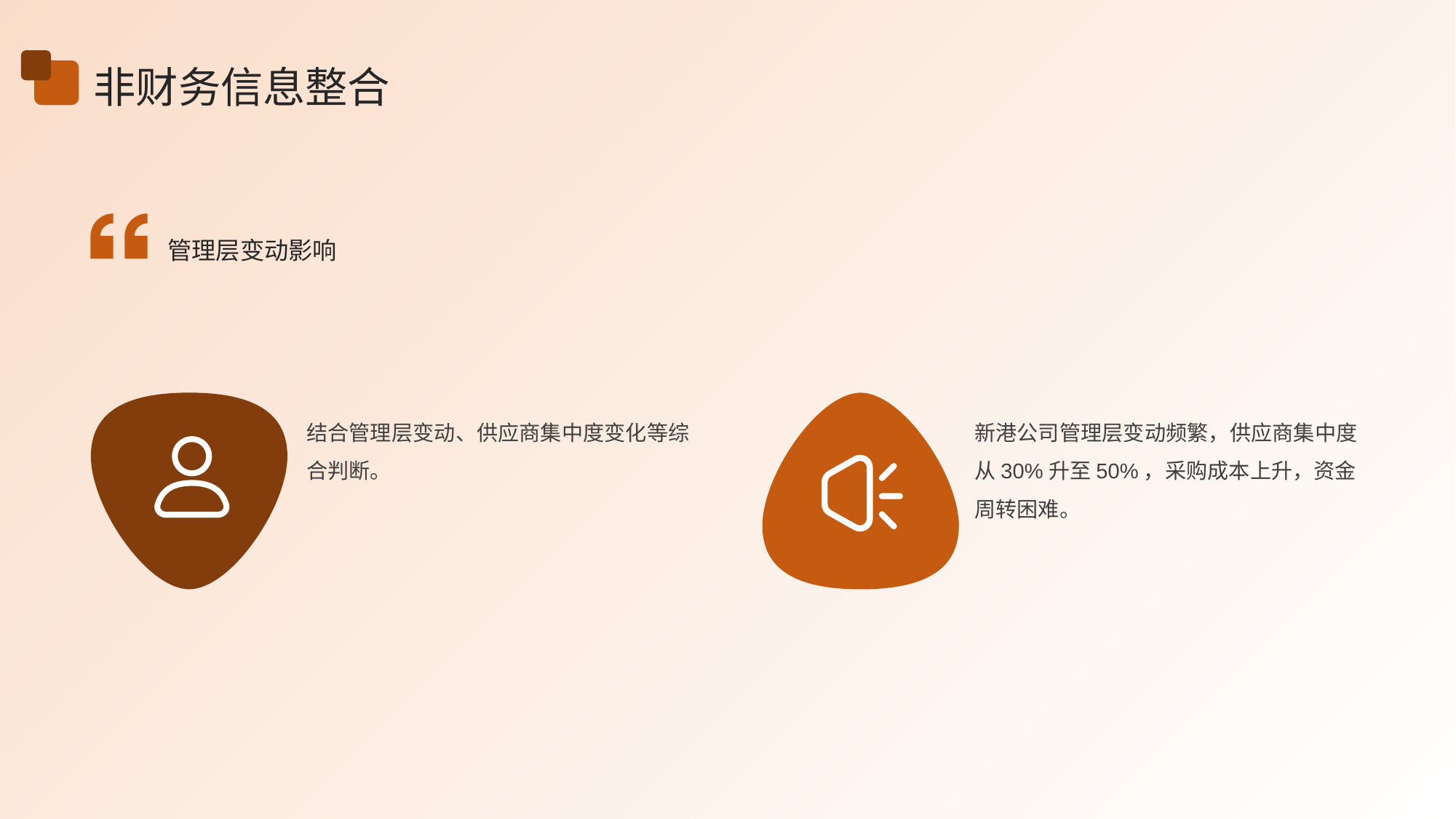

非财务信息整合

管理层变动影响

结合管理层变动、供应商集中度变化等综合判断。
新港公司管理层变动频繁，供应商集中度从30%升至50%，采购成本上升，资金周转困难。